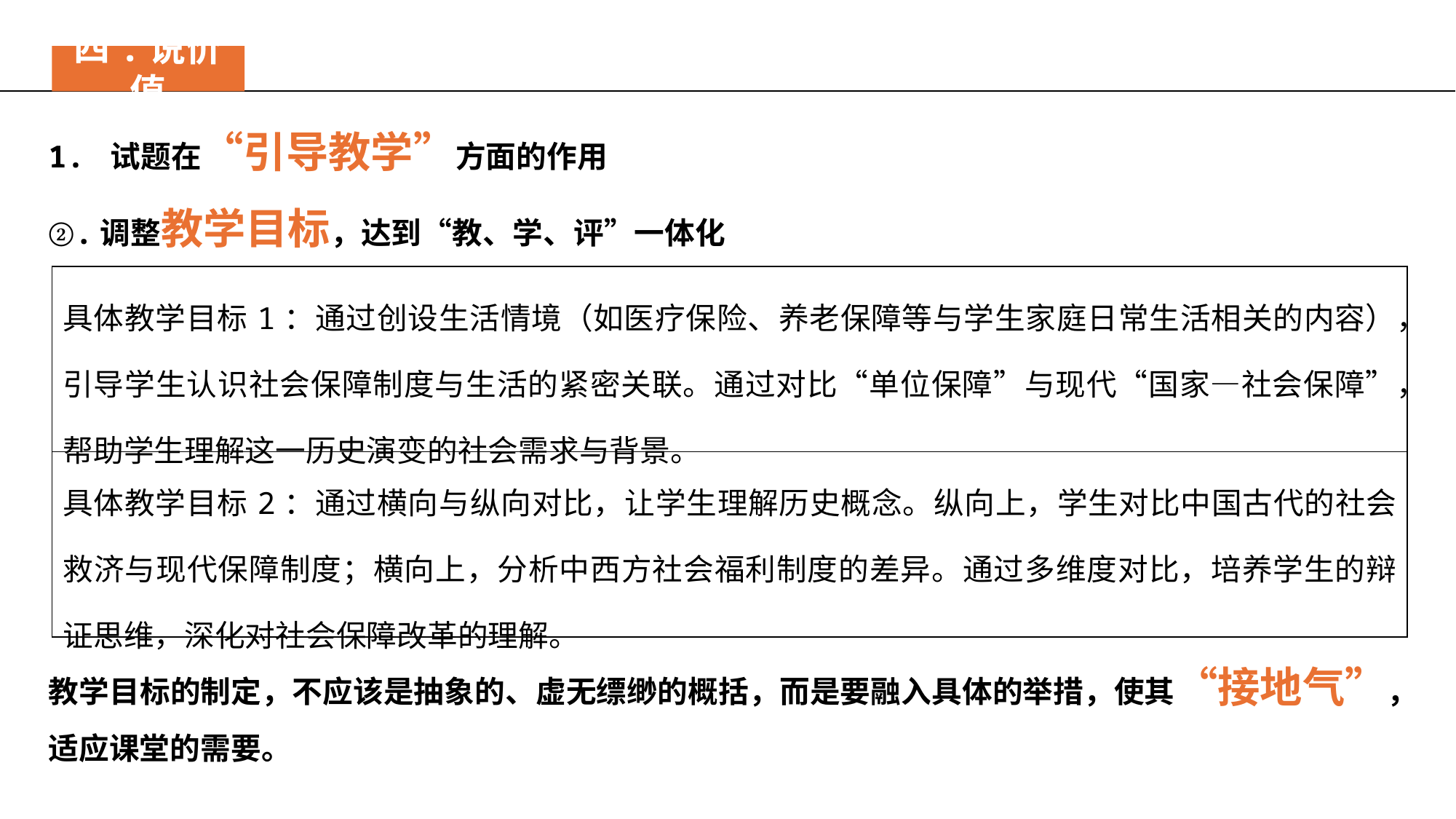

四.说价值
1. 试题在“引导教学”方面的作用
②.调整教学目标，达到“教、学、评”一体化

教学目标的制定，不应该是抽象的、虚无缥缈的概括，而是要融入具体的举措，使其“接地气”，适应课堂的需要。
| 具体教学目标1：通过创设生活情境（如医疗保险、养老保障等与学生家庭日常生活相关的内容），引导学生认识社会保障制度与生活的紧密关联。通过对比“单位保障”与现代“国家—社会保障”，帮助学生理解这一历史演变的社会需求与背景。 |
| --- |
| 具体教学目标2：通过横向与纵向对比，让学生理解历史概念。纵向上，学生对比中国古代的社会救济与现代保障制度；横向上，分析中西方社会福利制度的差异。通过多维度对比，培养学生的辩证思维，深化对社会保障改革的理解。 |